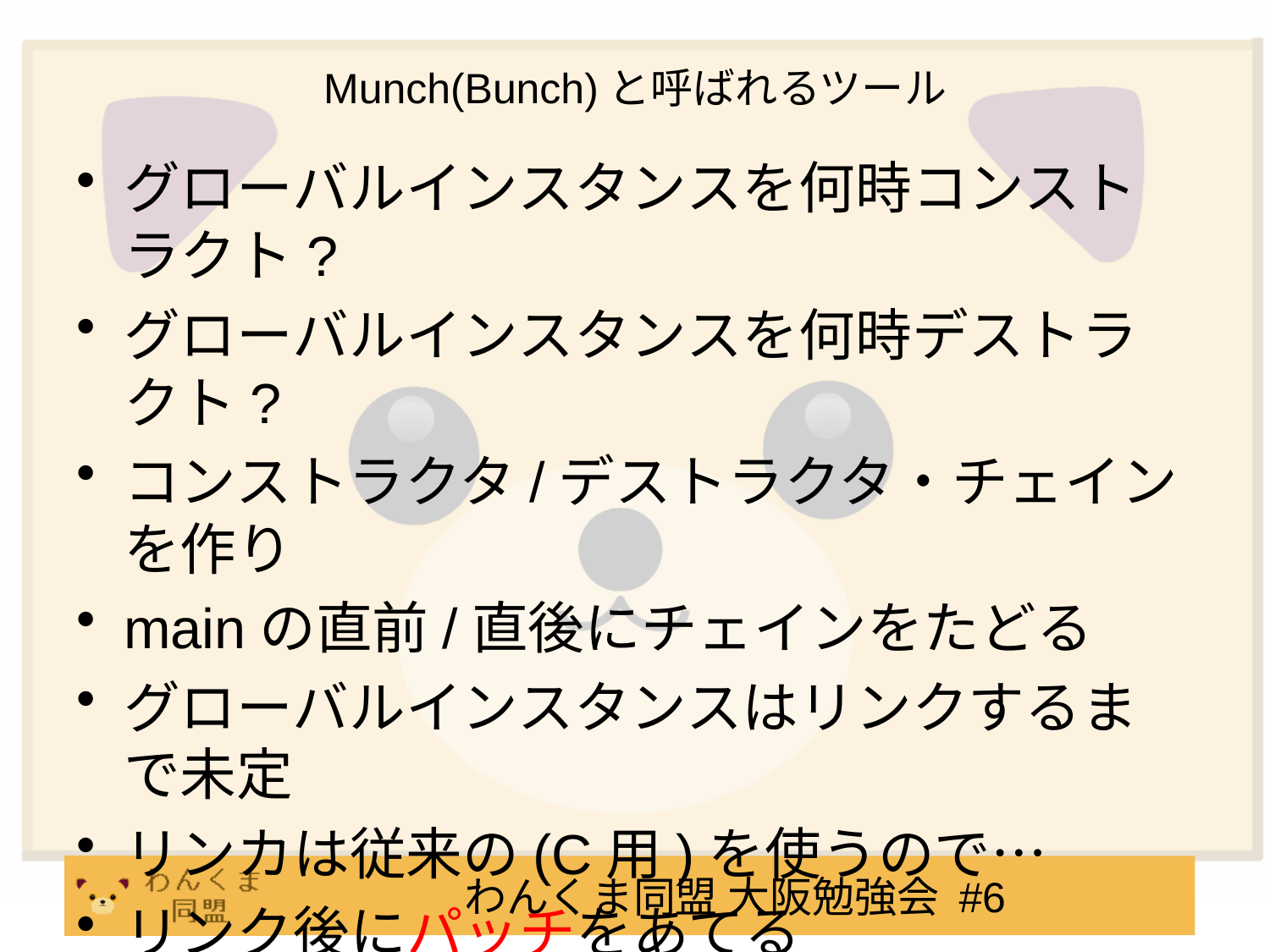

# Munch(Bunch)と呼ばれるツール
グローバルインスタンスを何時コンストラクト?
グローバルインスタンスを何時デストラクト?
コンストラクタ/デストラクタ・チェインを作り
mainの直前/直後にチェインをたどる
グローバルインスタンスはリンクするまで未定
リンカは従来の(C用)を使うので…
リンク後にパッチをあてる
　　　↑これがMunch